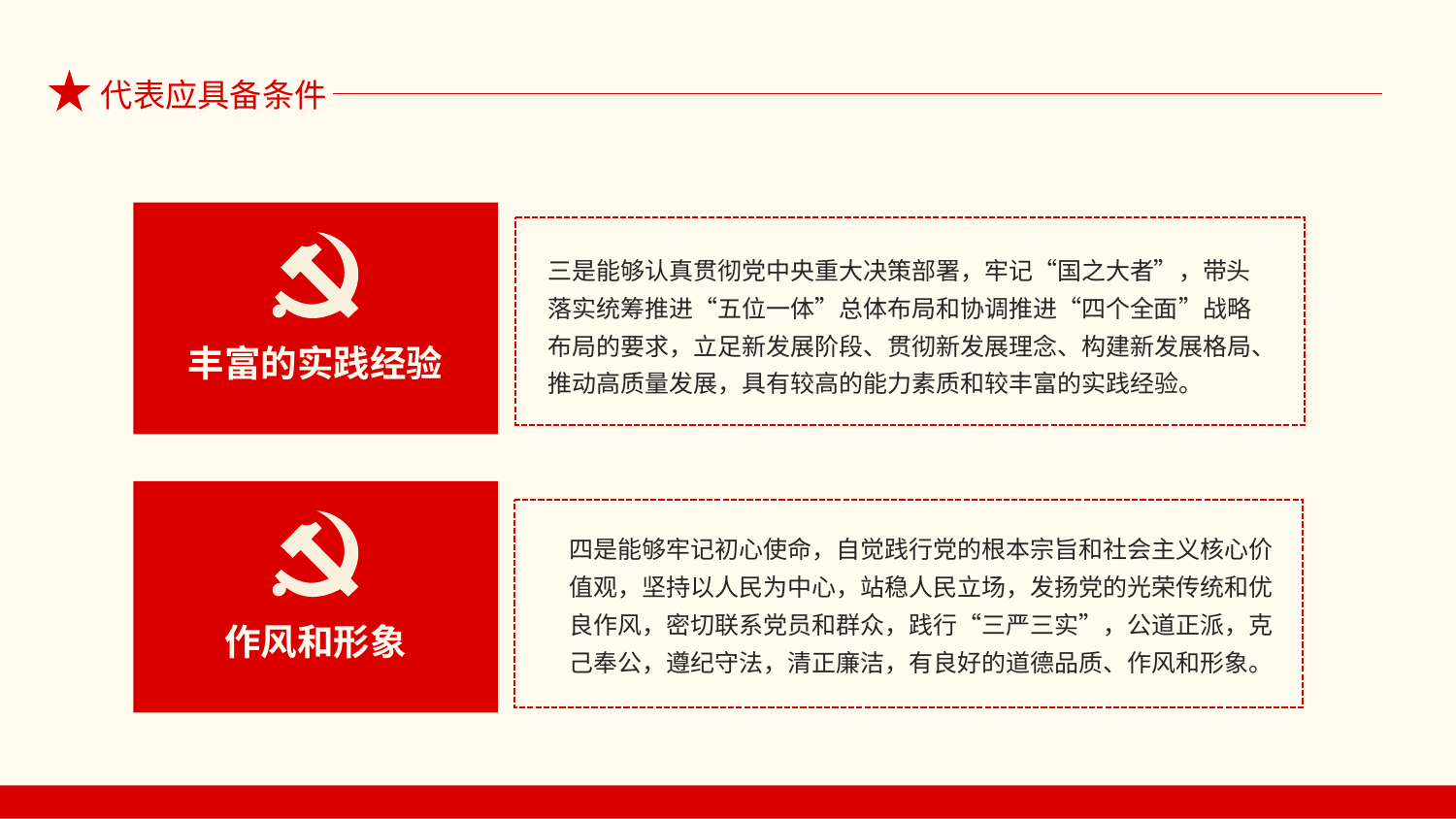

丰富的实践经验

三是能够认真贯彻党中央重大决策部署，牢记“国之大者”，带头落实统筹推进“五位一体”总体布局和协调推进“四个全面”战略布局的要求，立足新发展阶段、贯彻新发展理念、构建新发展格局、推动高质量发展，具有较高的能力素质和较丰富的实践经验。

作风和形象

四是能够牢记初心使命，自觉践行党的根本宗旨和社会主义核心价值观，坚持以人民为中心，站稳人民立场，发扬党的光荣传统和优良作风，密切联系党员和群众，践行“三严三实”，公道正派，克己奉公，遵纪守法，清正廉洁，有良好的道德品质、作风和形象。